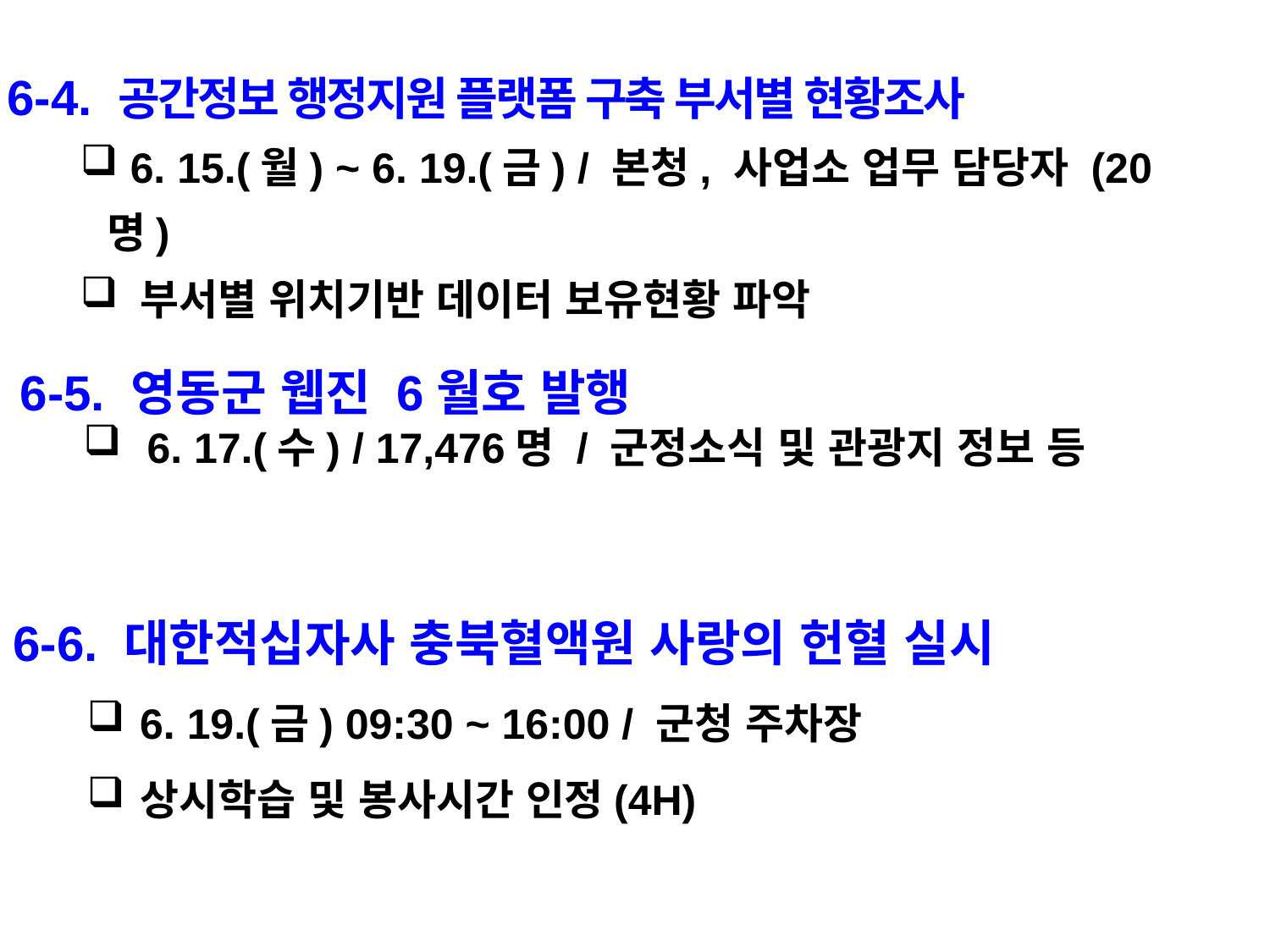

6-4. 공간정보 행정지원 플랫폼 구축 부서별 현황조사
 6. 15.(월) ~ 6. 19.(금) / 본청, 사업소 업무 담당자 (20명)
 부서별 위치기반 데이터 보유현황 파악

6-5. 영동군 웹진 6월호 발행
6. 17.(수) / 17,476명 / 군정소식 및 관광지 정보 등
6-6. 대한적십자사 충북혈액원 사랑의 헌혈 실시
6. 19.(금) 09:30 ~ 16:00 / 군청 주차장
상시학습 및 봉사시간 인정(4H)